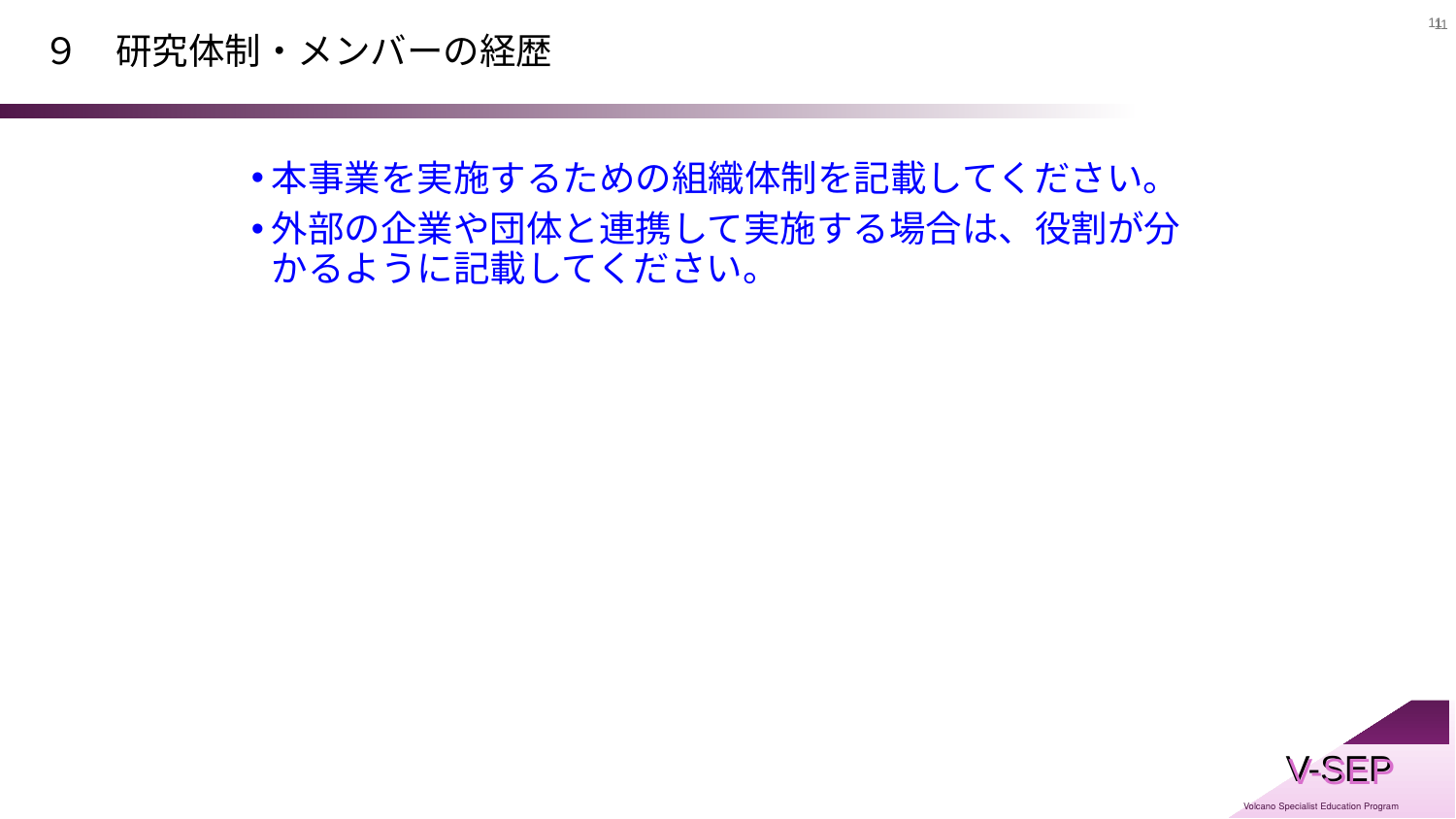

11
# ９　研究体制・メンバーの経歴
本事業を実施するための組織体制を記載してください。
外部の企業や団体と連携して実施する場合は、役割が分かるように記載してください。